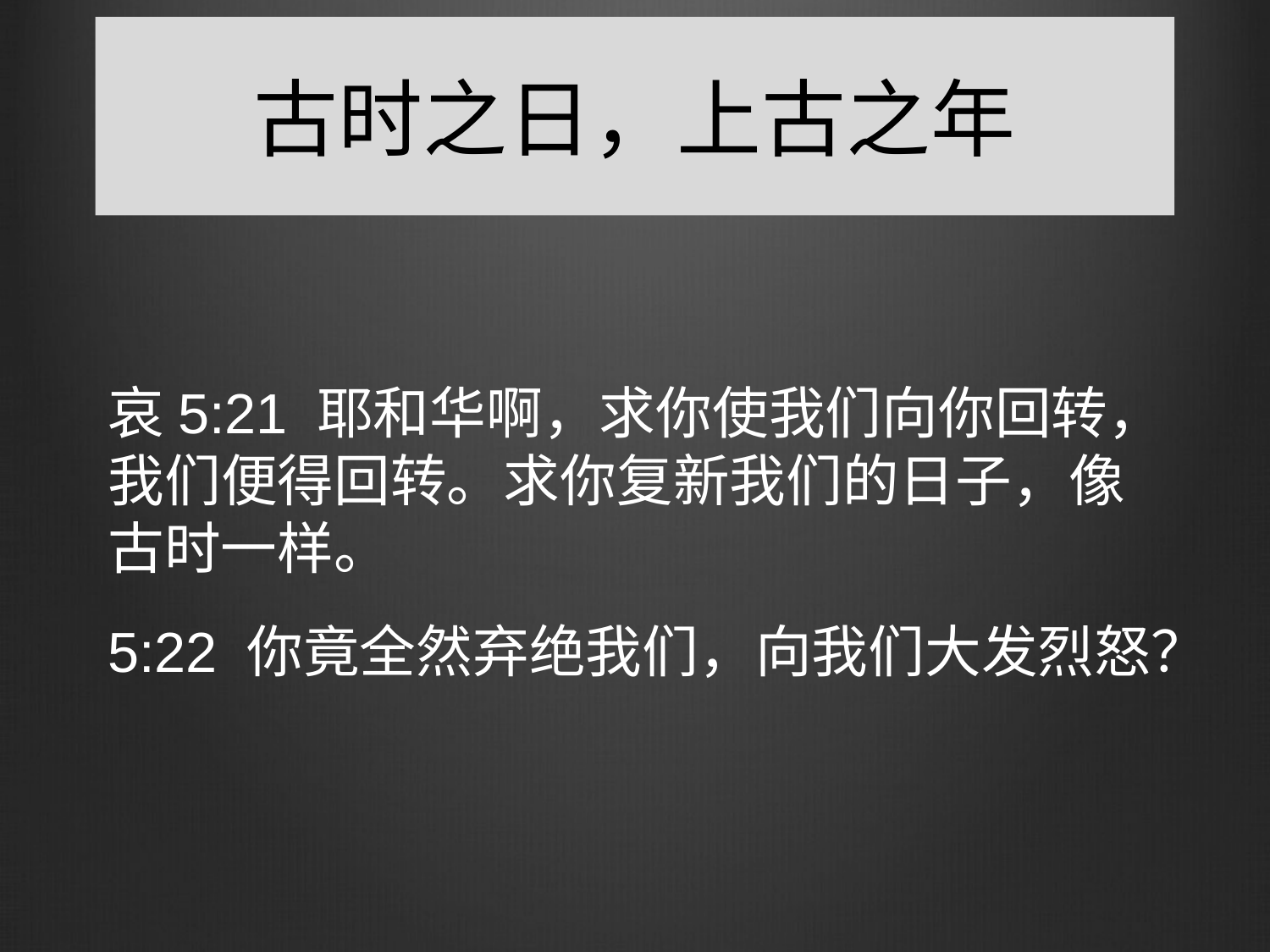

# 古时之日，上古之年

哀5:21 耶和华啊，求你使我们向你回转，我们便得回转。求你复新我们的日子，像古时一样。
5:22 你竟全然弃绝我们，向我们大发烈怒？